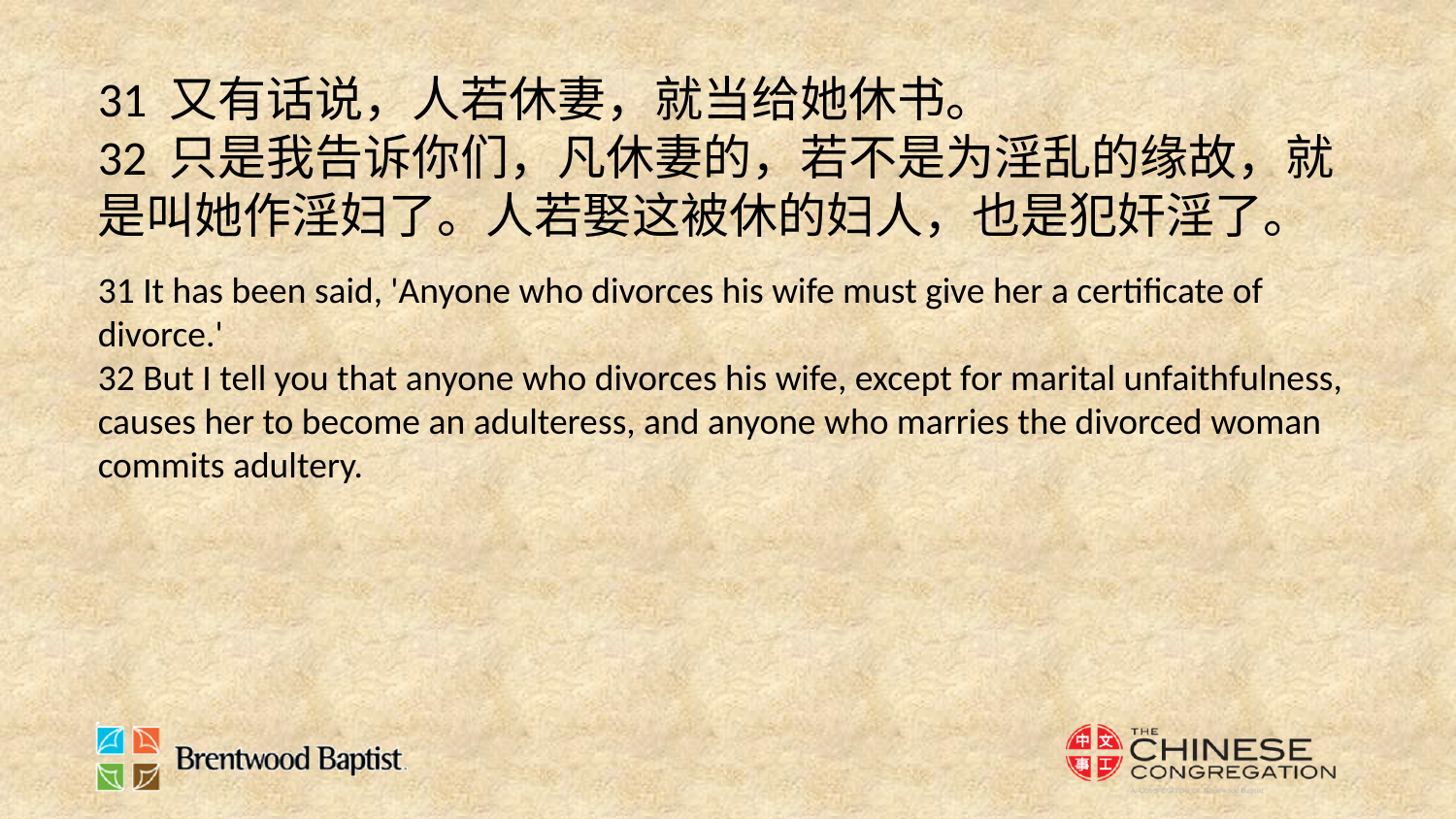

31 又有话说，人若休妻，就当给她休书。
32 只是我告诉你们，凡休妻的，若不是为淫乱的缘故，就是叫她作淫妇了。人若娶这被休的妇人，也是犯奸淫了。

31 It has been said, 'Anyone who divorces his wife must give her a certificate of divorce.'
32 But I tell you that anyone who divorces his wife, except for marital unfaithfulness, causes her to become an adulteress, and anyone who marries the divorced woman commits adultery.